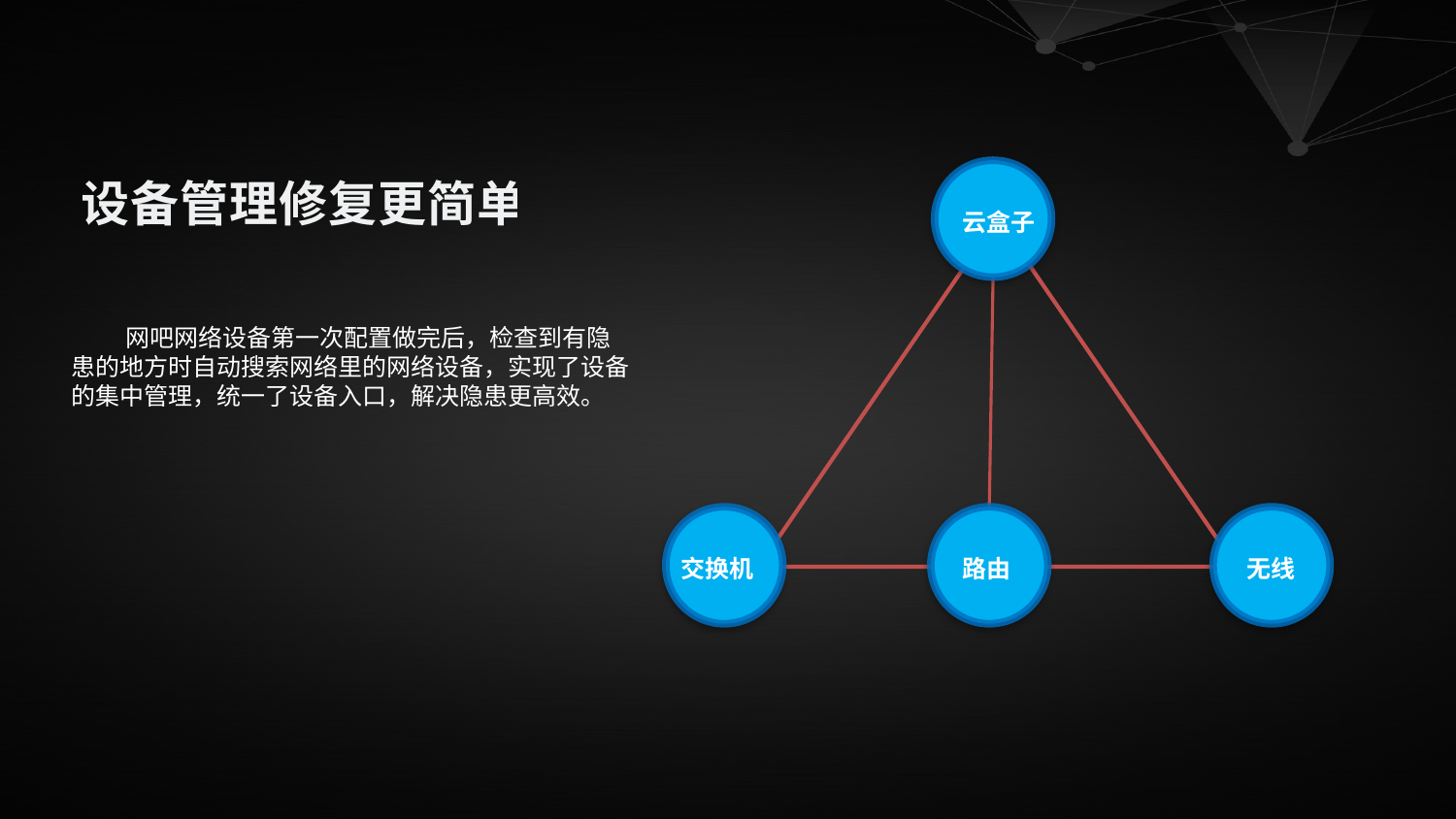

设备管理修复更简单
云盒子

         网吧网络设备第一次配置做完后，检查到有隐患的地方时自动搜索网络里的网络设备，实现了设备的集中管理，统一了设备入口，解决隐患更高效。

交换机
路由
无线